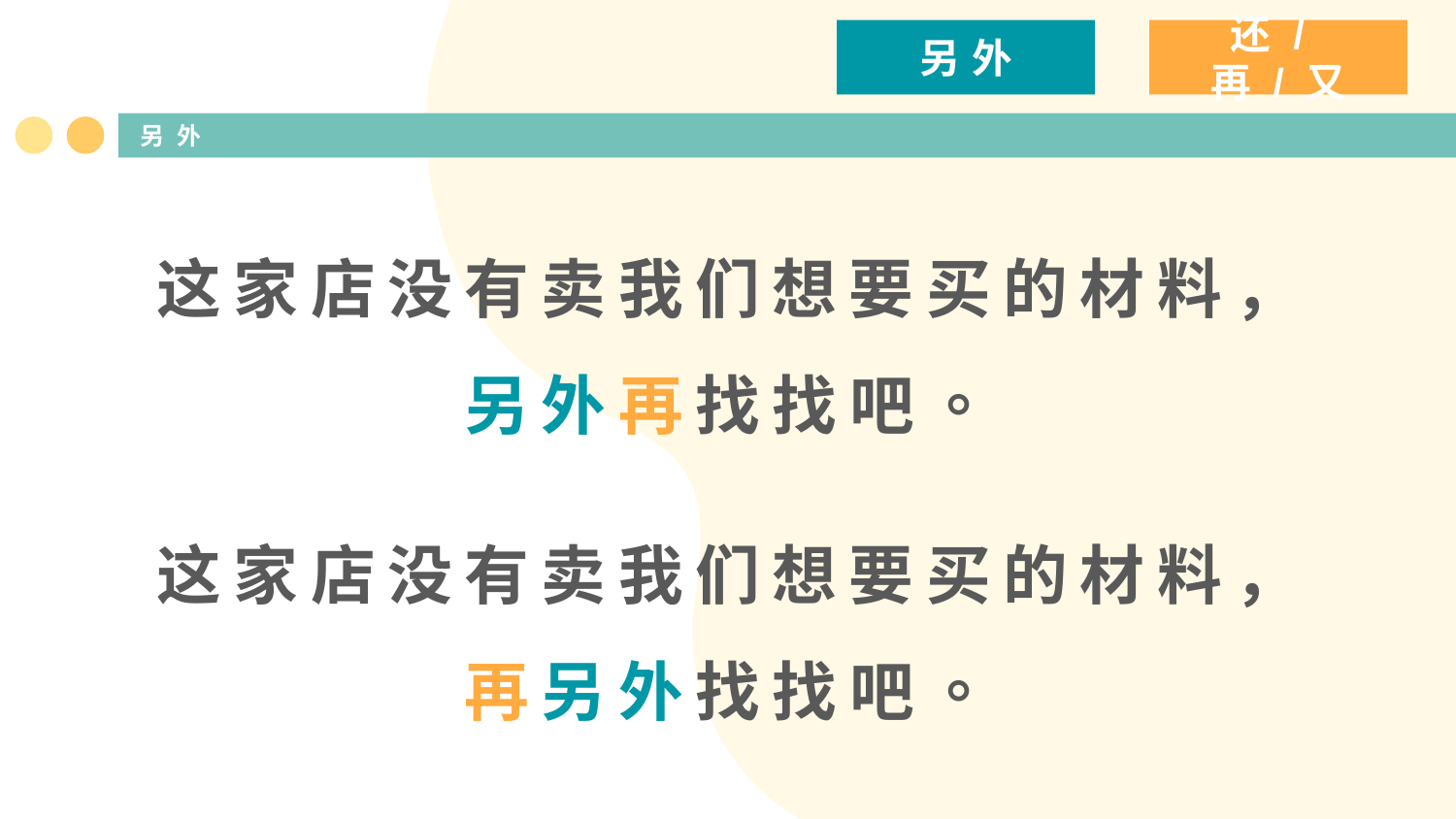

另外
还/再/又
# 另外
这家店没有卖我们想要买的材料，
另外再找找吧。

这家店没有卖我们想要买的材料，
再另外找找吧。